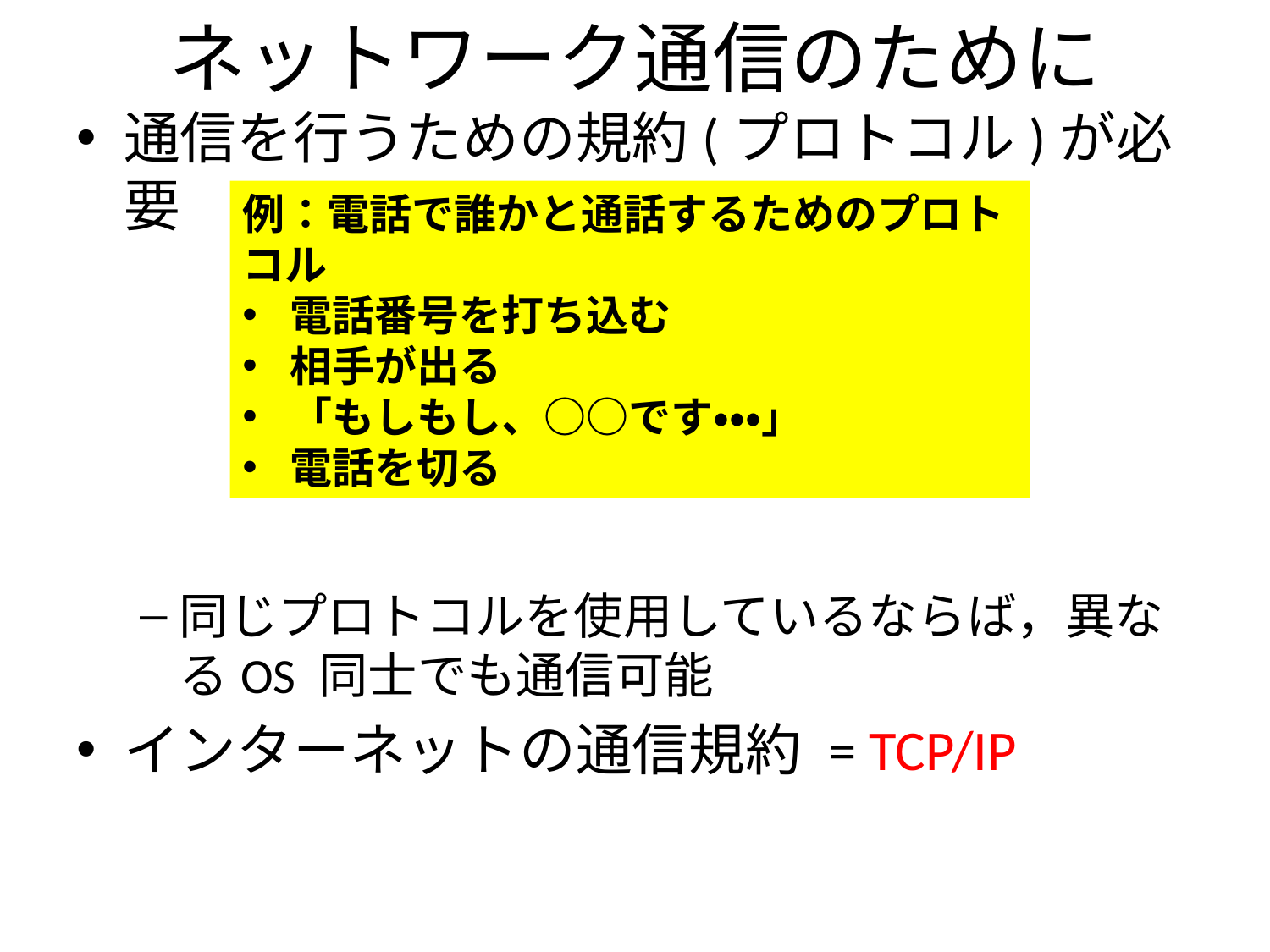

# ネットワーク通信のために
通信を行うための規約(プロトコル)が必要

同じプロトコルを使用しているならば，異なるOS 同士でも通信可能
インターネットの通信規約 = TCP/IP
例：電話で誰かと通話するためのプロトコル
電話番号を打ち込む
相手が出る
「もしもし、○○です・・・」
電話を切る